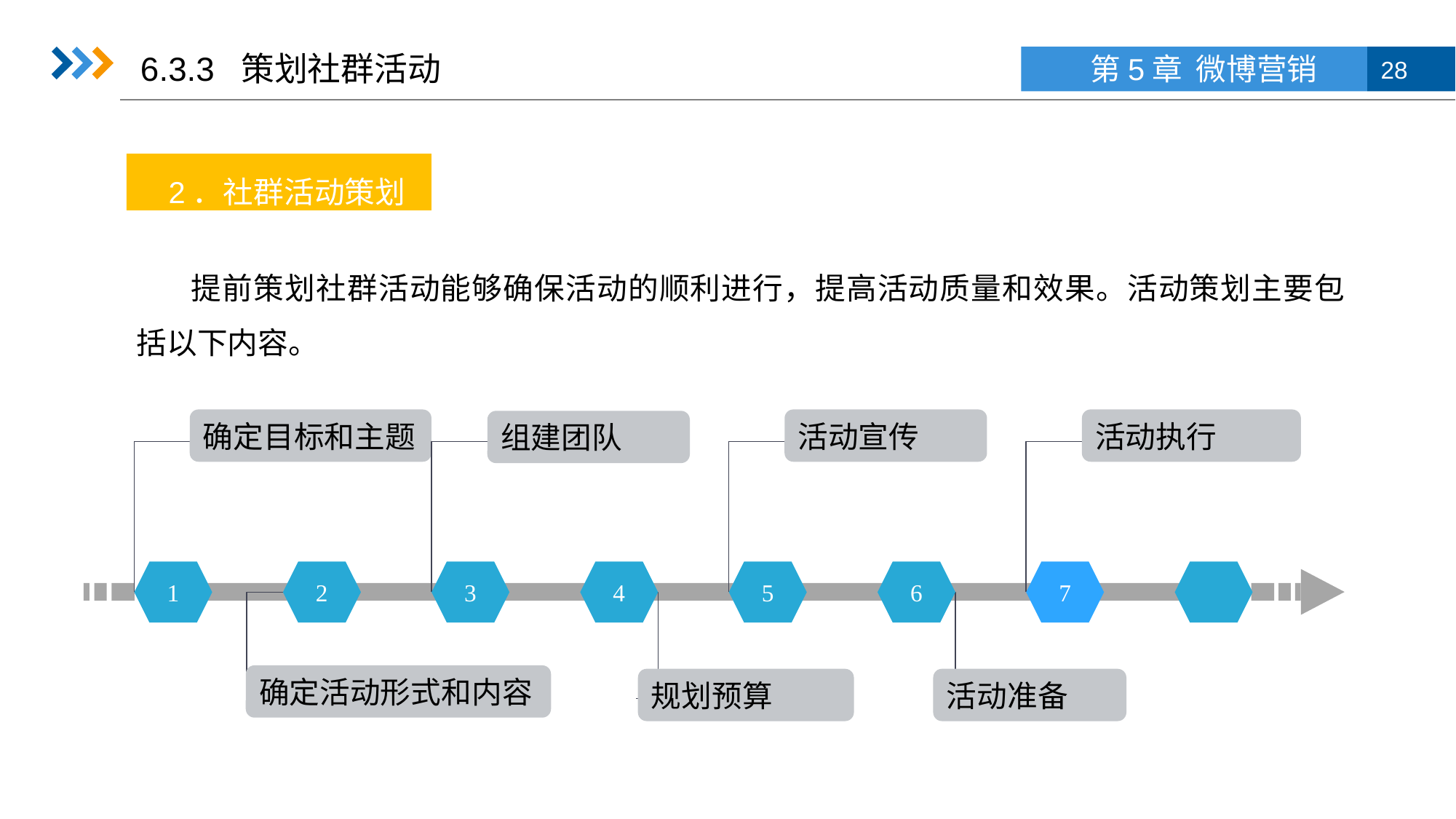

6.3.3  策划社群活动
2．社群活动策划
提前策划社群活动能够确保活动的顺利进行，提高活动质量和效果。活动策划主要包括以下内容。
确定目标和主题
活动宣传
活动执行
组建团队
1
2
3
4
5
6
7

确定活动形式和内容
规划预算
活动准备